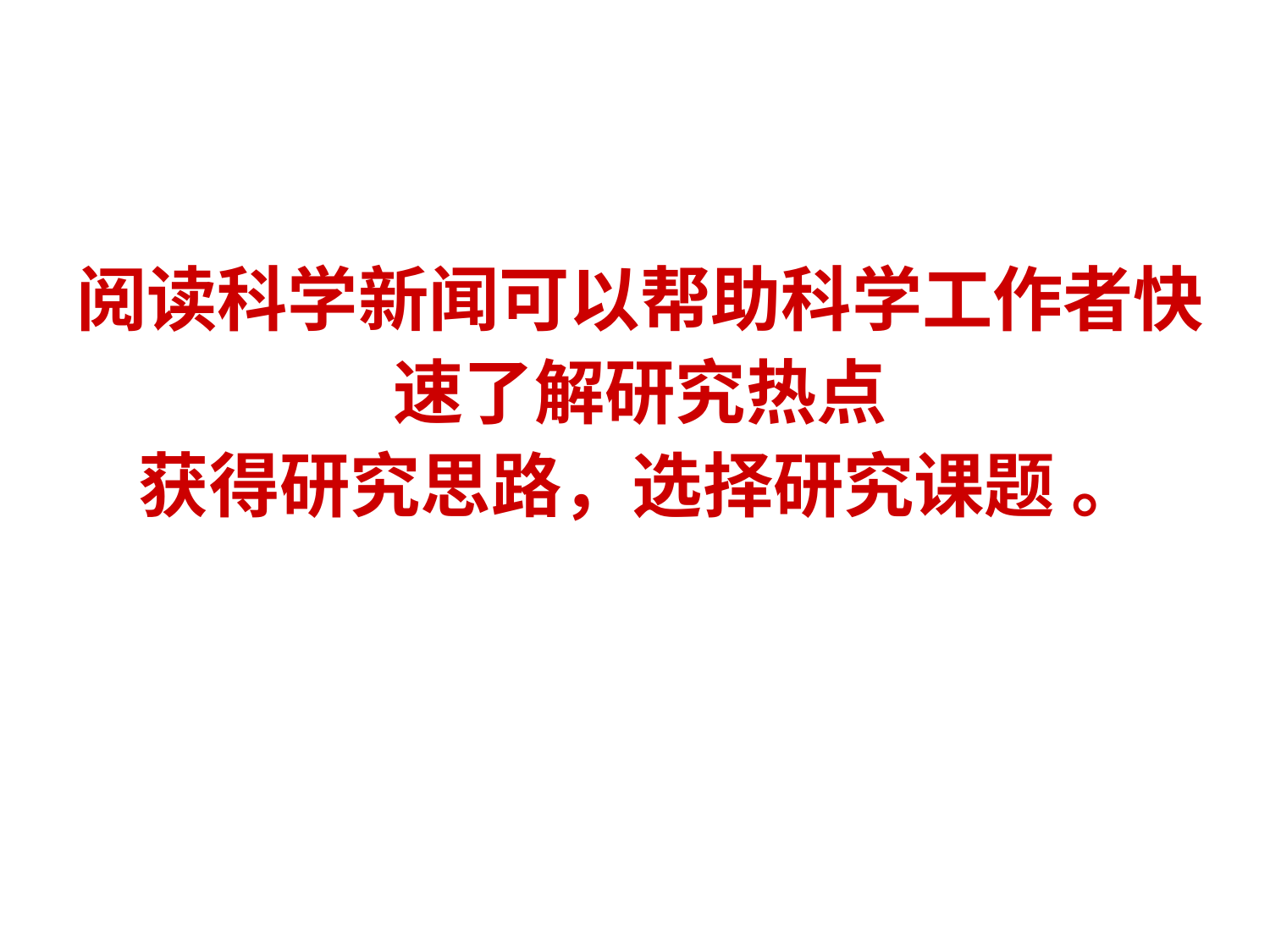

# 阅读科学新闻可以帮助科学工作者快速了解研究热点 获得研究思路，选择研究课题 。